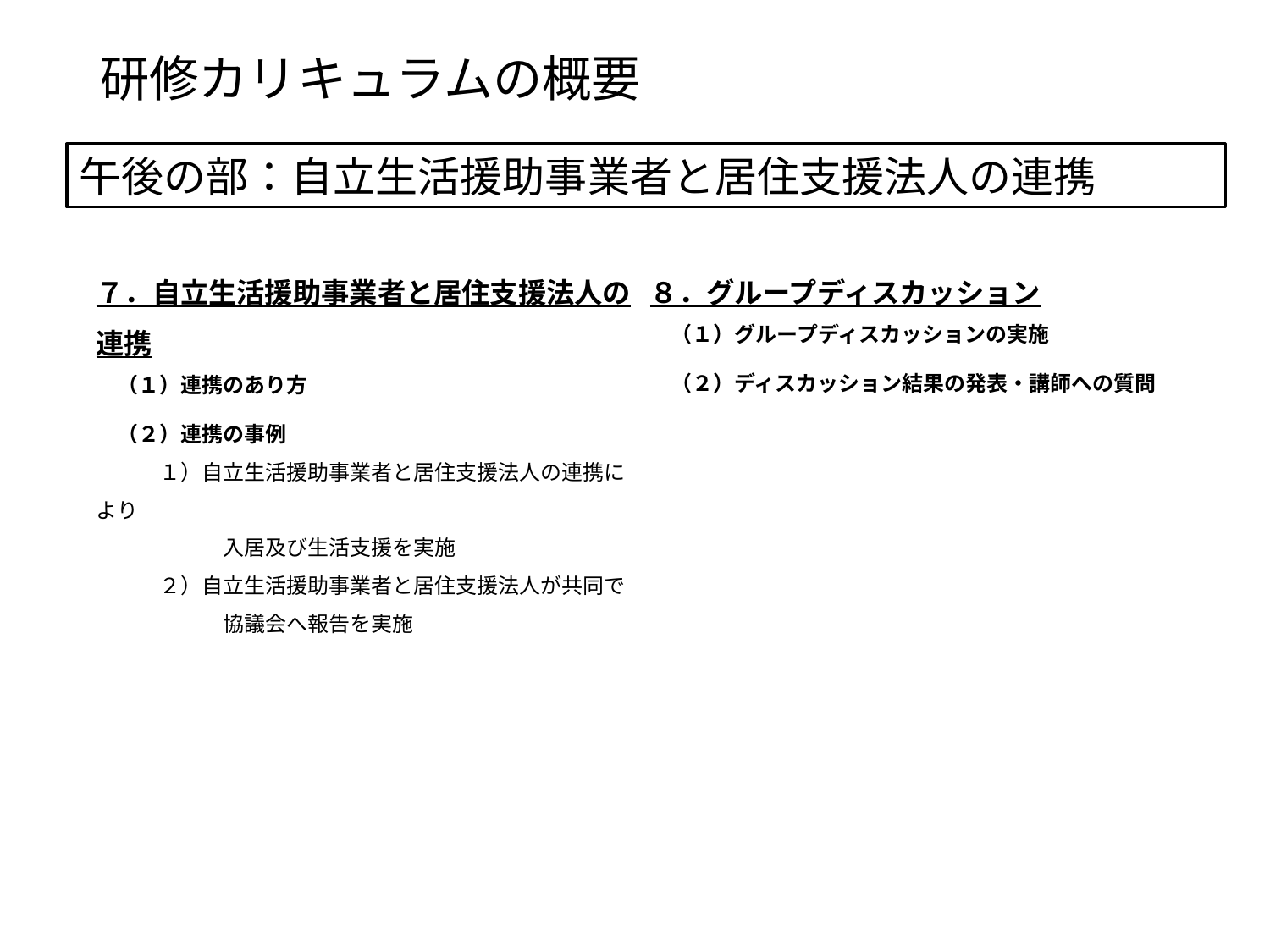

研修カリキュラムの概要
午後の部：自立生活援助事業者と居住支援法人の連携
７．自立生活援助事業者と居住支援法人の連携
　（１）連携のあり方
　（２）連携の事例
　　　１）自立生活援助事業者と居住支援法人の連携により
　　　　　　入居及び生活支援を実施
　　　２）自立生活援助事業者と居住支援法人が共同で
　　　　　　協議会へ報告を実施

８．グループディスカッション
　（１）グループディスカッションの実施
　（２）ディスカッション結果の発表・講師への質問